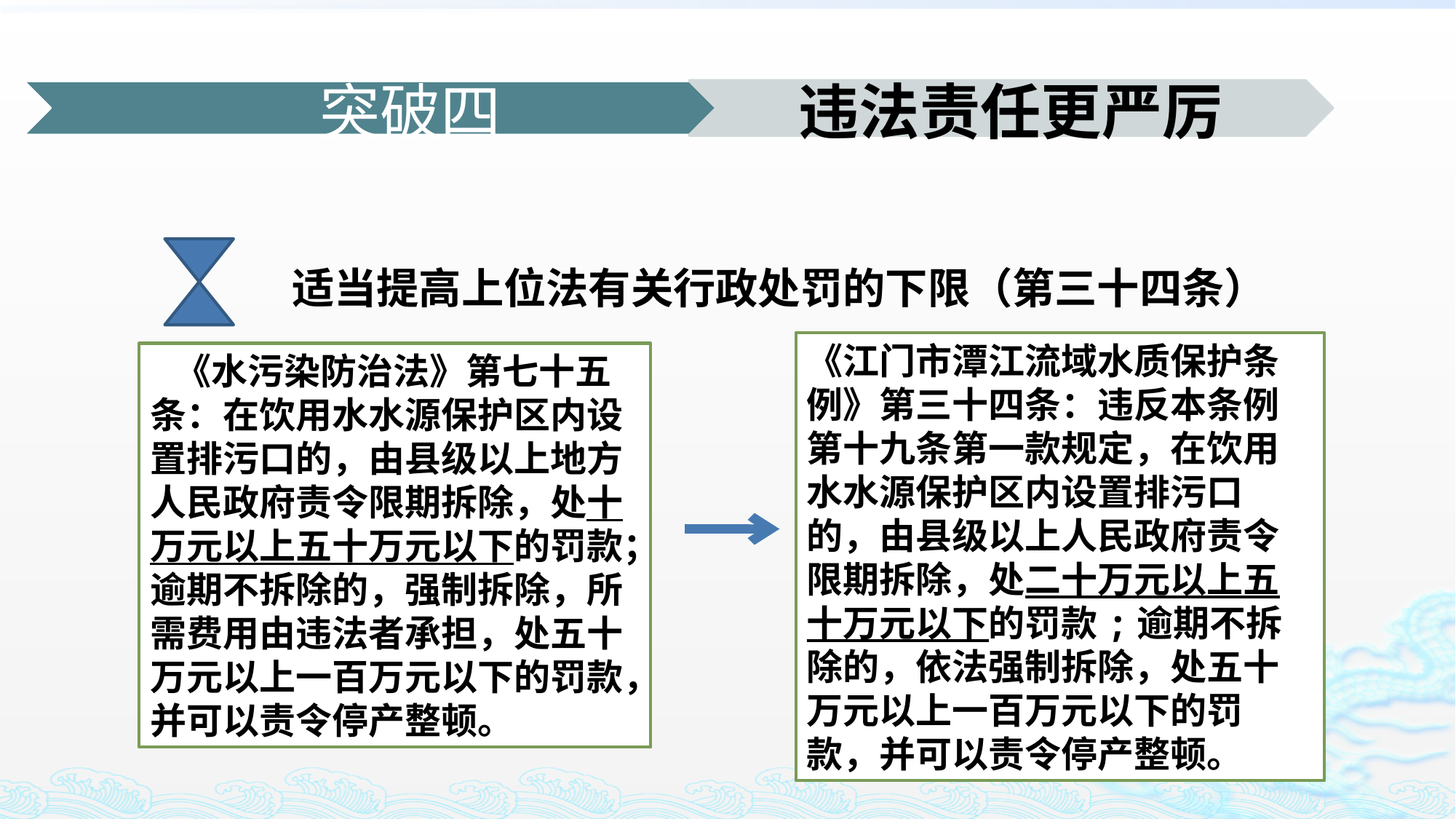

突破四
违法责任更严厉

  适当提高上位法有关行政处罚的下限（第三十四条）
《江门市潭江流域水质保护条例》第三十四条：违反本条例第十九条第一款规定，在饮用水水源保护区内设置排污口的，由县级以上人民政府责令限期拆除，处二十万元以上五十万元以下的罚款;逾期不拆除的，依法强制拆除，处五十万元以上一百万元以下的罚款，并可以责令停产整顿。
  《水污染防治法》第七十五条：在饮用水水源保护区内设置排污口的，由县级以上地方人民政府责令限期拆除，处十万元以上五十万元以下的罚款；逾期不拆除的，强制拆除，所需费用由违法者承担，处五十万元以上一百万元以下的罚款，并可以责令停产整顿。